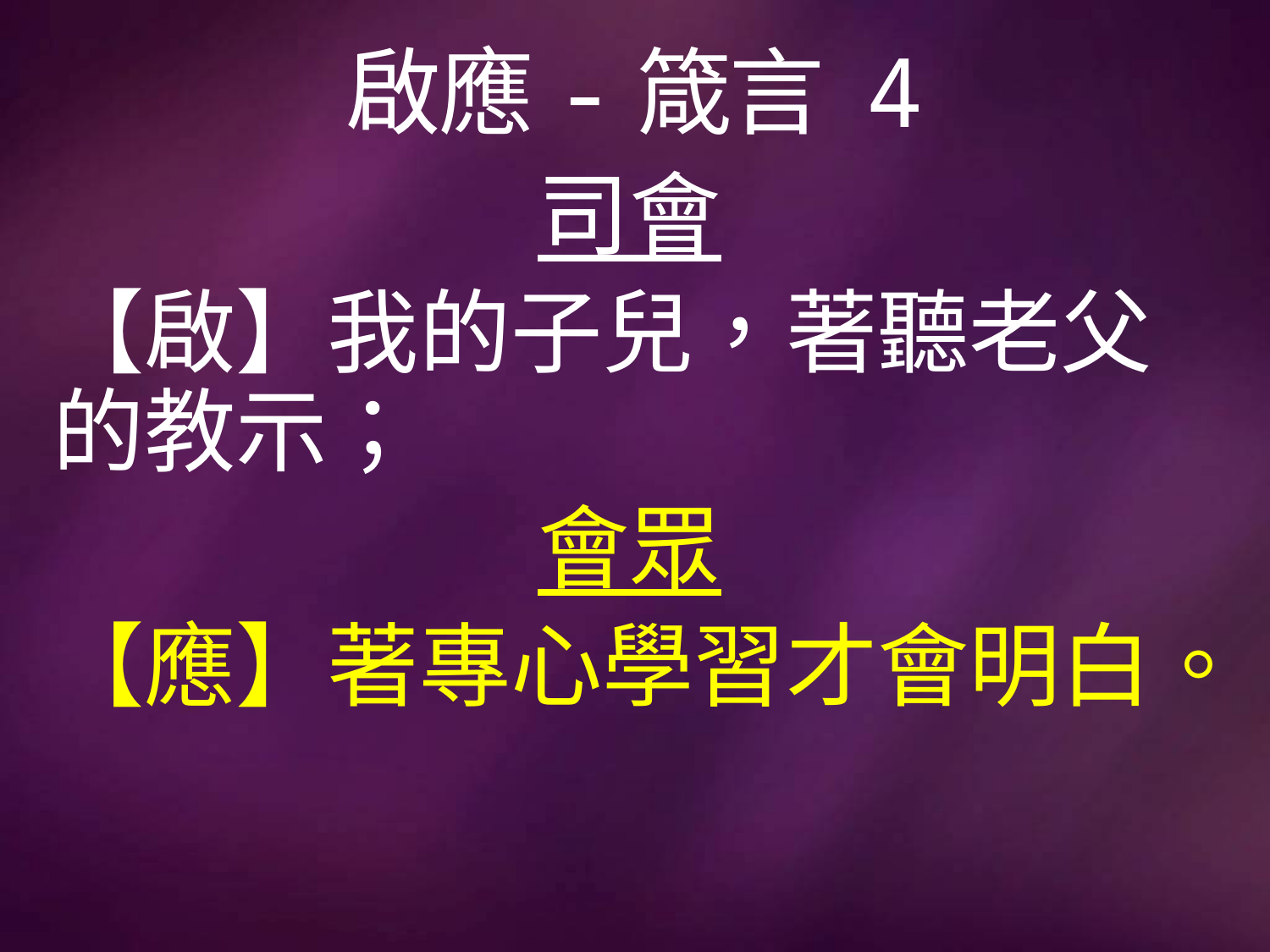

# 啟應-箴言 4
司會
【啟】我的子兒，著聽老父的教示；
會眾
【應】著專心學習才會明白。